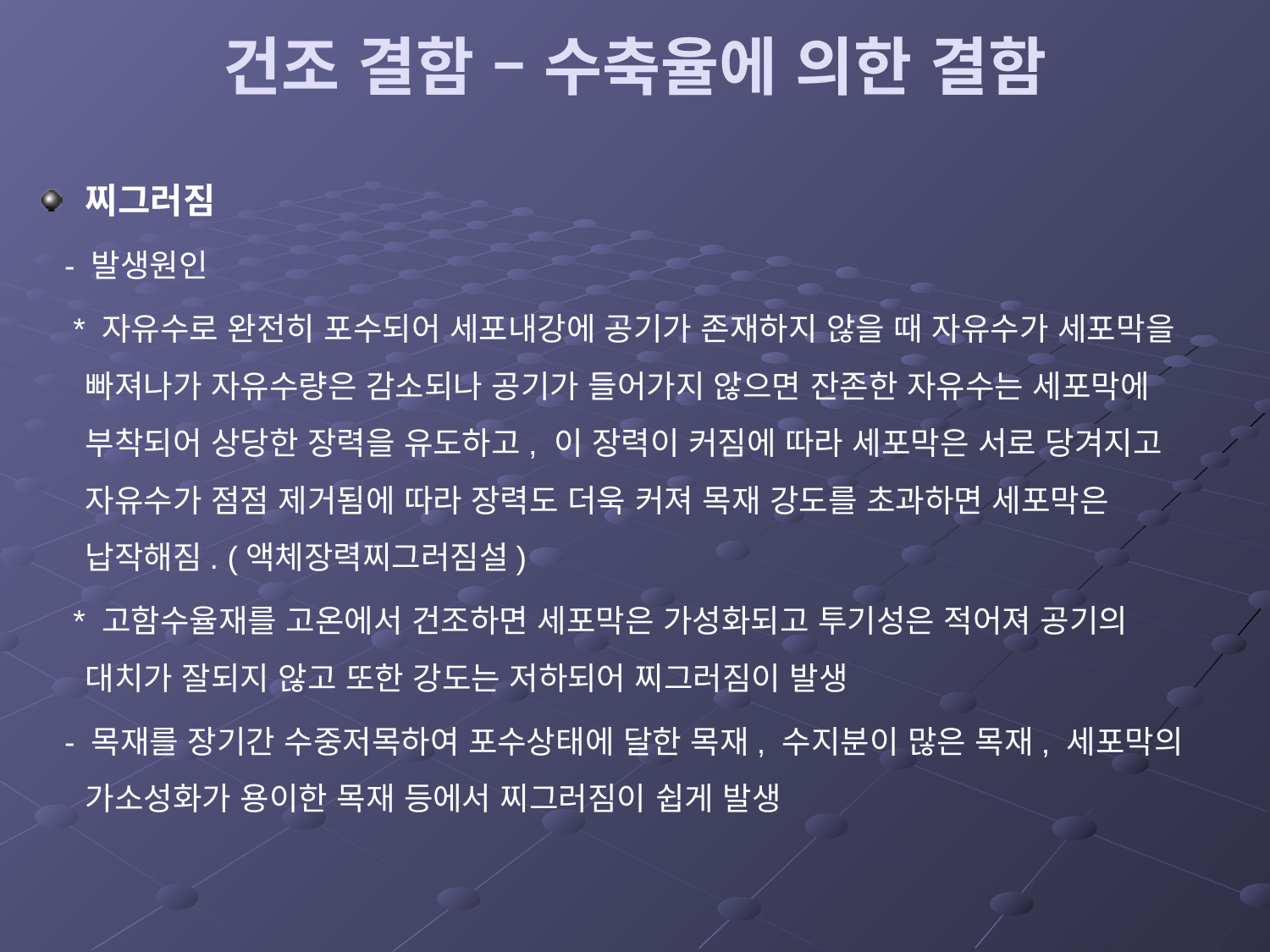

# 건조 결함 – 수축율에 의한 결함
찌그러짐
   - 발생원인
    * 자유수로 완전히 포수되어 세포내강에 공기가 존재하지 않을 때 자유수가 세포막을 빠져나가 자유수량은 감소되나 공기가 들어가지 않으면 잔존한 자유수는 세포막에 부착되어 상당한 장력을 유도하고, 이 장력이 커짐에 따라 세포막은 서로 당겨지고 자유수가 점점 제거됨에 따라 장력도 더욱 커져 목재 강도를 초과하면 세포막은 납작해짐. (액체장력찌그러짐설)
    * 고함수율재를 고온에서 건조하면 세포막은 가성화되고 투기성은 적어져 공기의 대치가 잘되지 않고 또한 강도는 저하되어 찌그러짐이 발생
   - 목재를 장기간 수중저목하여 포수상태에 달한 목재, 수지분이 많은 목재, 세포막의 가소성화가 용이한 목재 등에서 찌그러짐이 쉽게 발생